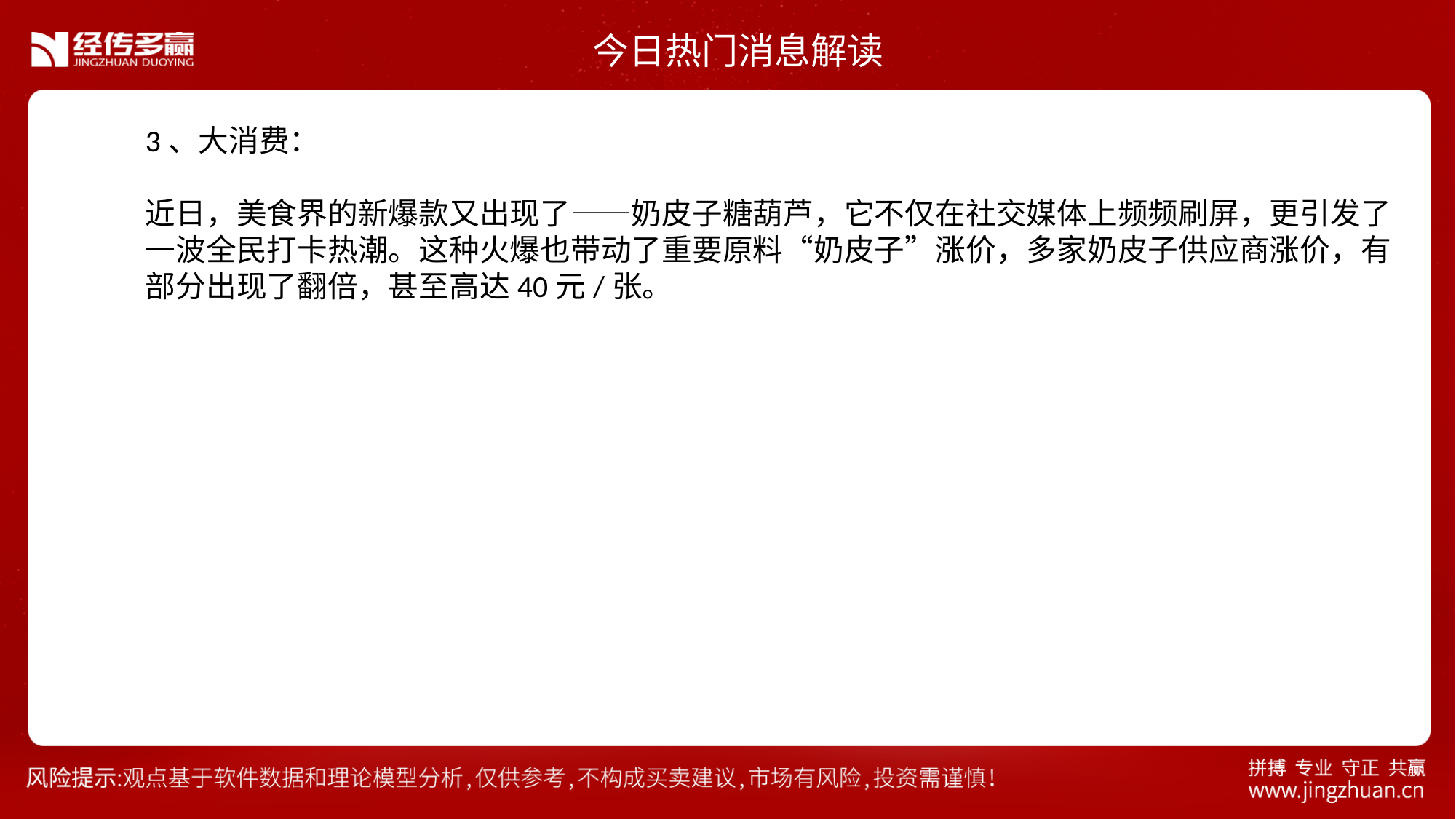

今日热门消息解读
3、大消费：

近日，美食界的新爆款又出现了——奶皮子糖葫芦，它不仅在社交媒体上频频刷屏，更引发了一波全民打卡热潮。这种火爆也带动了重要原料“奶皮子”涨价，多家奶皮子供应商涨价，有部分出现了翻倍，甚至高达40元/张。